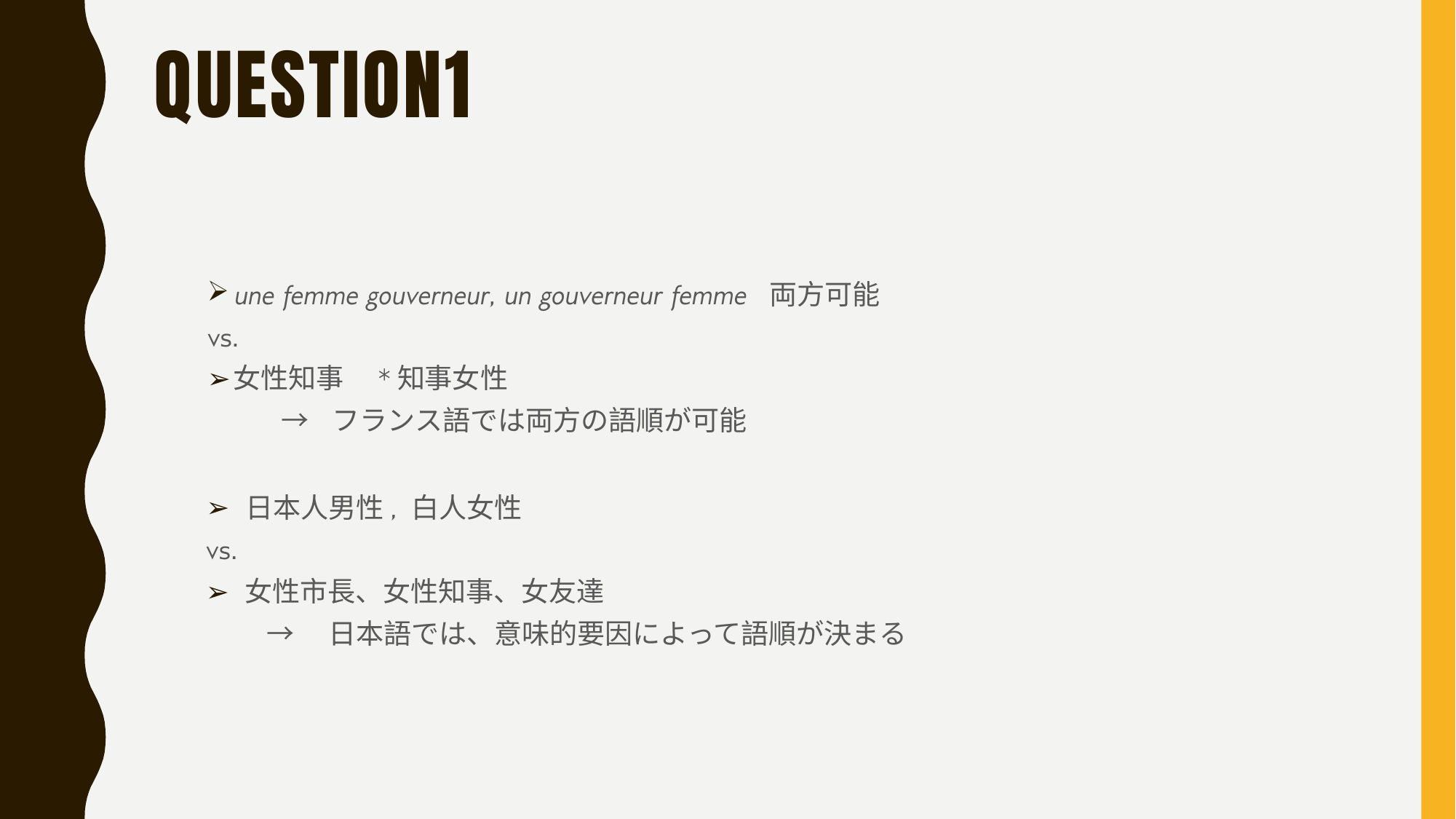

# Question1
une femme gouverneur, un gouverneur femme  両方可能
vs.
女性知事　*知事女性
→  フランス語では両方の語順が可能

日本人男性, 白人女性
vs.
女性市長、女性知事、女友達
 →　日本語では、意味的要因によって語順が決まる